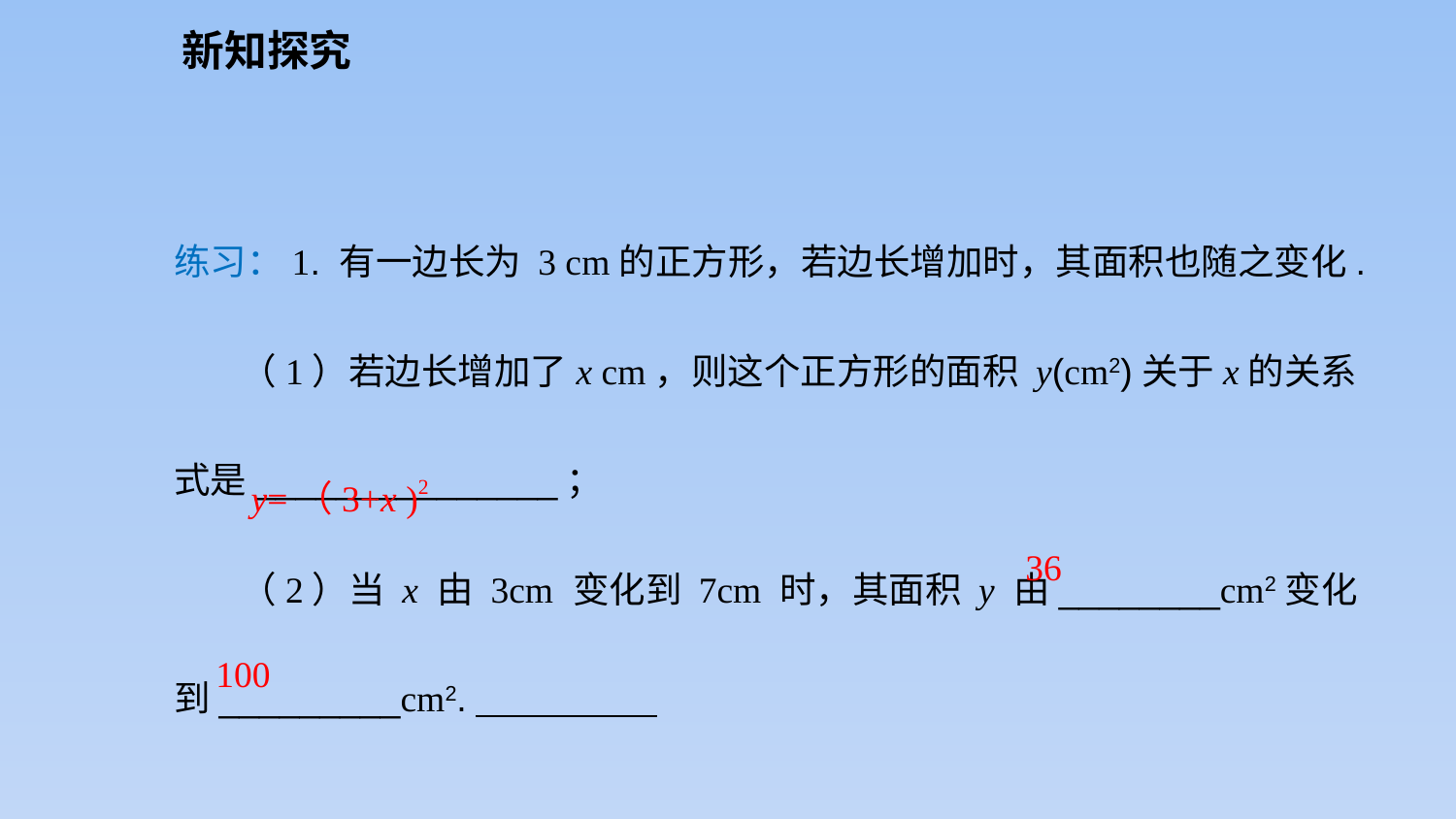

新知探究
练习：1. 有一边长为 3 cm的正方形，若边长增加时，其面积也随之变化.
       （1）若边长增加了x cm，则这个正方形的面积 y(cm2)关于x的关系式是_______________；
       （2）当 x 由 3cm 变化到 7cm 时，其面积 y 由________cm2变化到_________cm2.
 y=（3+x )2
 36
100